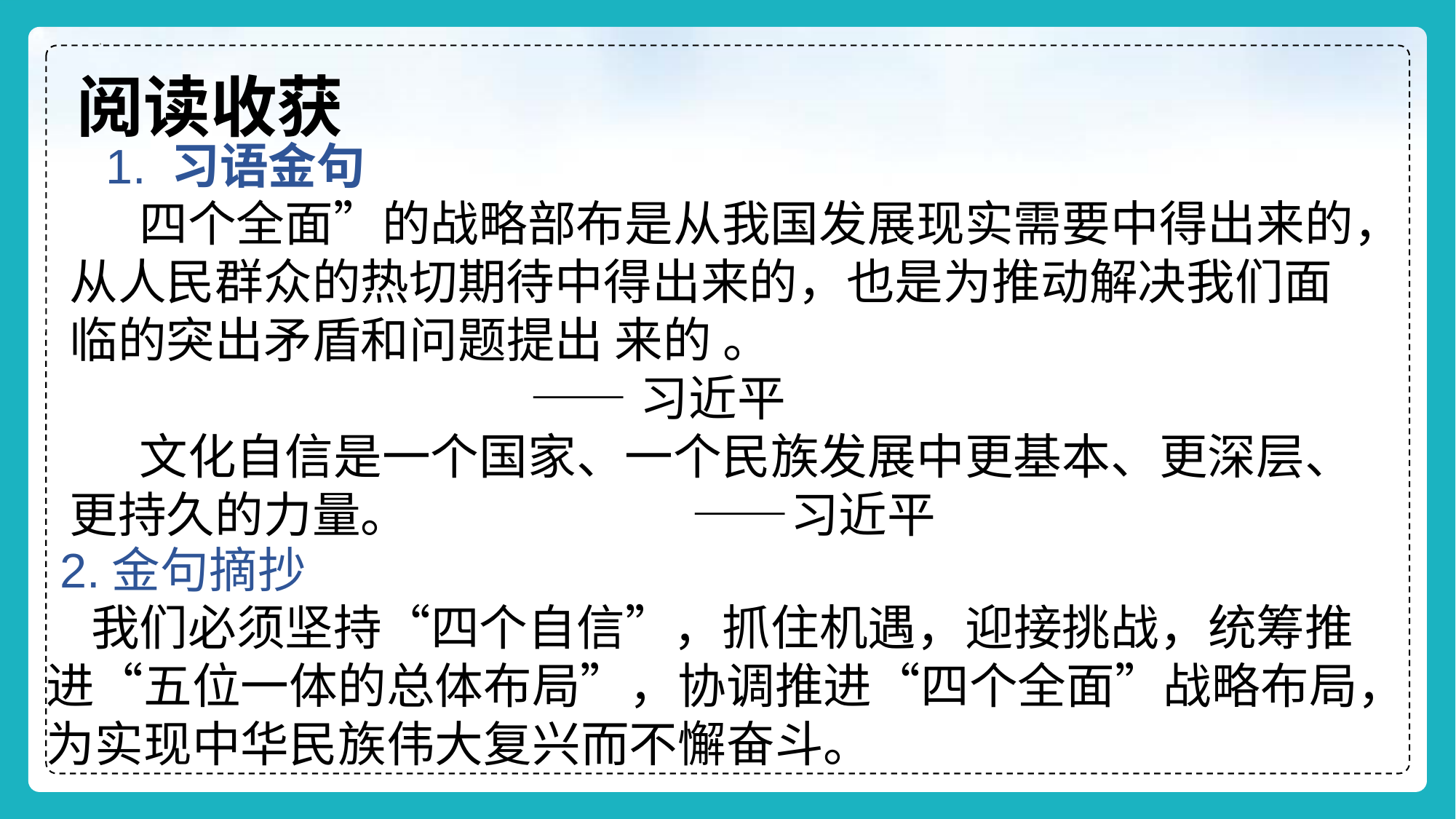

阅读收获
1. 习语金句
  四个全面”的战略部布是从我国发展现实需要中得出来的，从人民群众的热切期待中得出来的，也是为推动解决我们面临的突出矛盾和问题提出 来的 。
                                       ——习近平
  文化自信是一个国家、一个民族发展中更基本、更深层、更持久的力量。                          ——习近平

 2.金句摘抄
   我们必须坚持“四个自信”，抓住机遇，迎接挑战，统筹推进“五位一体的总体布局”，协调推进“四个全面”战略布局，为实现中华民族伟大复兴而不懈奋斗。